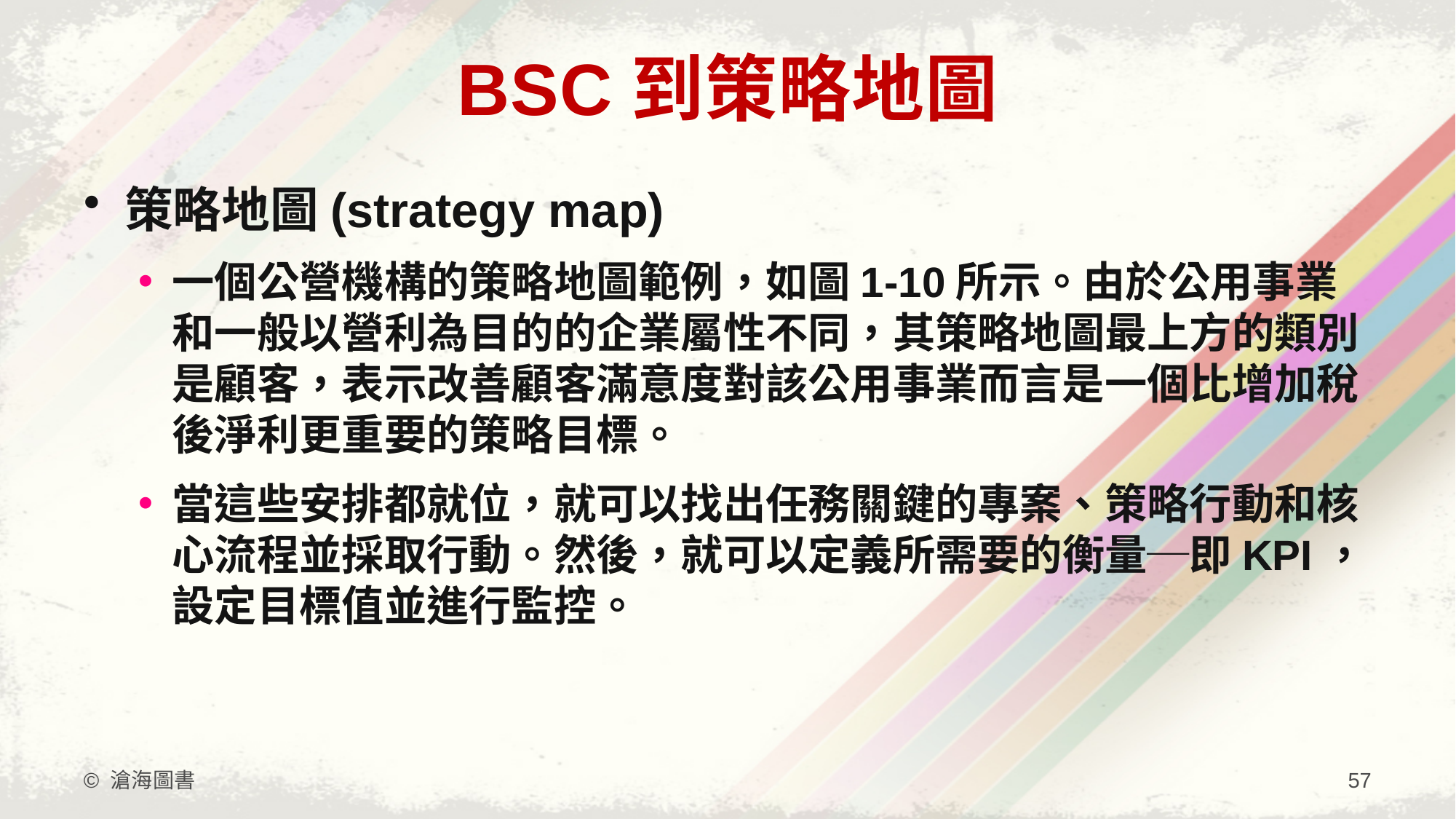

# BSC到策略地圖
策略地圖(strategy map)
一個公營機構的策略地圖範例，如圖1-10所示。由於公用事業和一般以營利為目的的企業屬性不同，其策略地圖最上方的類別是顧客，表示改善顧客滿意度對該公用事業而言是一個比增加稅後淨利更重要的策略目標。
當這些安排都就位，就可以找出任務關鍵的專案、策略行動和核心流程並採取行動。然後，就可以定義所需要的衡量─即KPI，設定目標值並進行監控。
© 滄海圖書
57